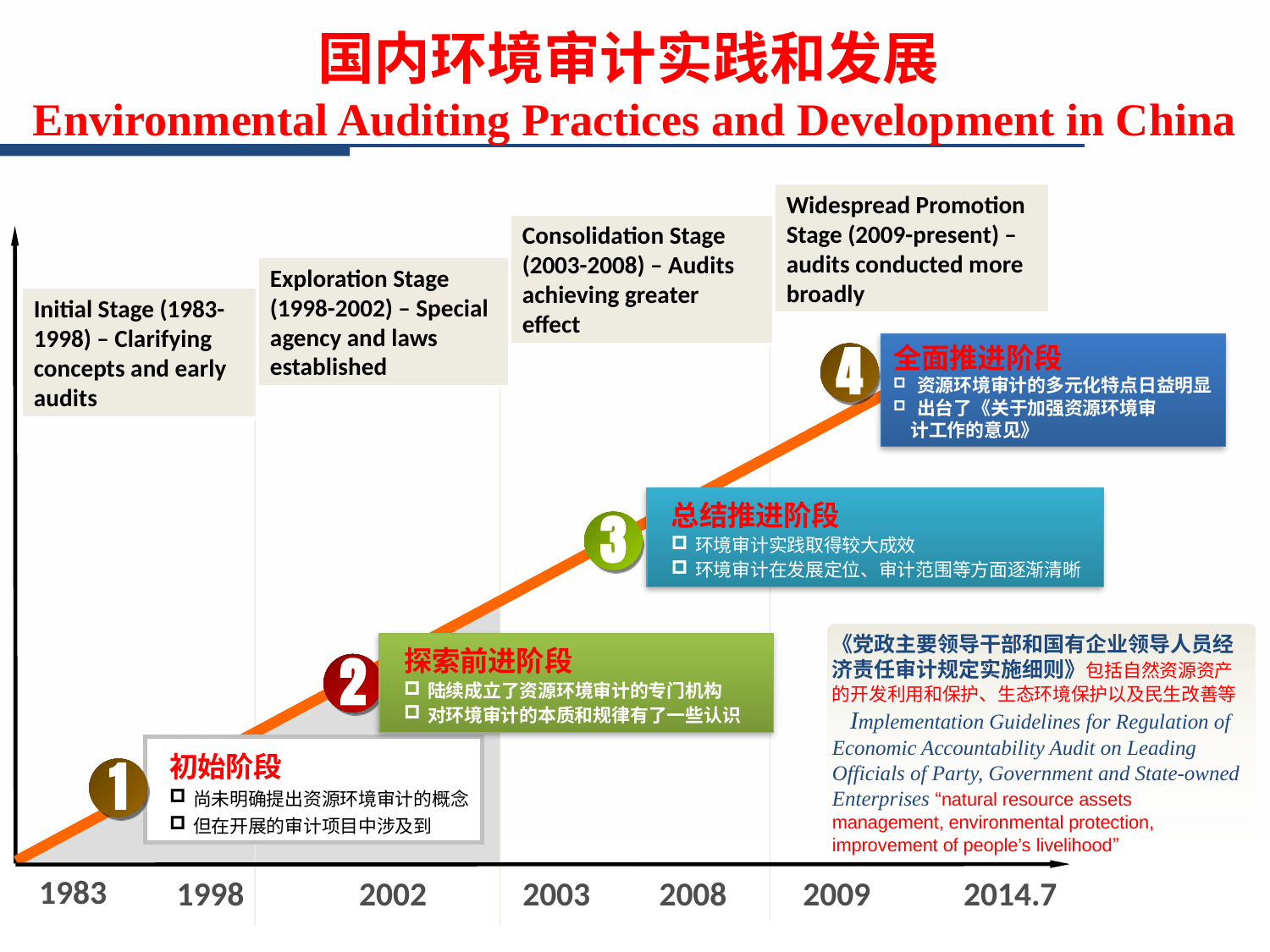

国内环境审计实践和发展
Environmental Auditing Practices and Development in China
Widespread Promotion Stage (2009-present) – audits conducted more broadly
Consolidation Stage (2003-2008) – Audits achieving greater effect

Exploration Stage (1998-2002) – Special agency and laws established
Initial Stage (1983-1998) – Clarifying concepts and early audits

全面推进阶段
资源环境审计的多元化特点日益明显
出台了《关于加强资源环境审
   计工作的意见》

4
总结推进阶段
环境审计实践取得较大成效
环境审计在发展定位、审计范围等方面逐渐清晰
3

《党政主要领导干部和国有企业领导人员经济责任审计规定实施细则》包括自然资源资产的开发利用和保护、生态环境保护以及民生改善等     Implementation Guidelines for Regulation of Economic Accountability Audit on Leading Officials of Party, Government and State-owned Enterprises “natural resource assets management, environmental protection, improvement of people’s livelihood”
探索前进阶段
陆续成立了资源环境审计的专门机构
对环境审计的本质和规律有了一些认识
2
初始阶段
尚未明确提出资源环境审计的概念
但在开展的审计项目中涉及到
1

1983
1998
2002
2003
2008
2009
2014.7